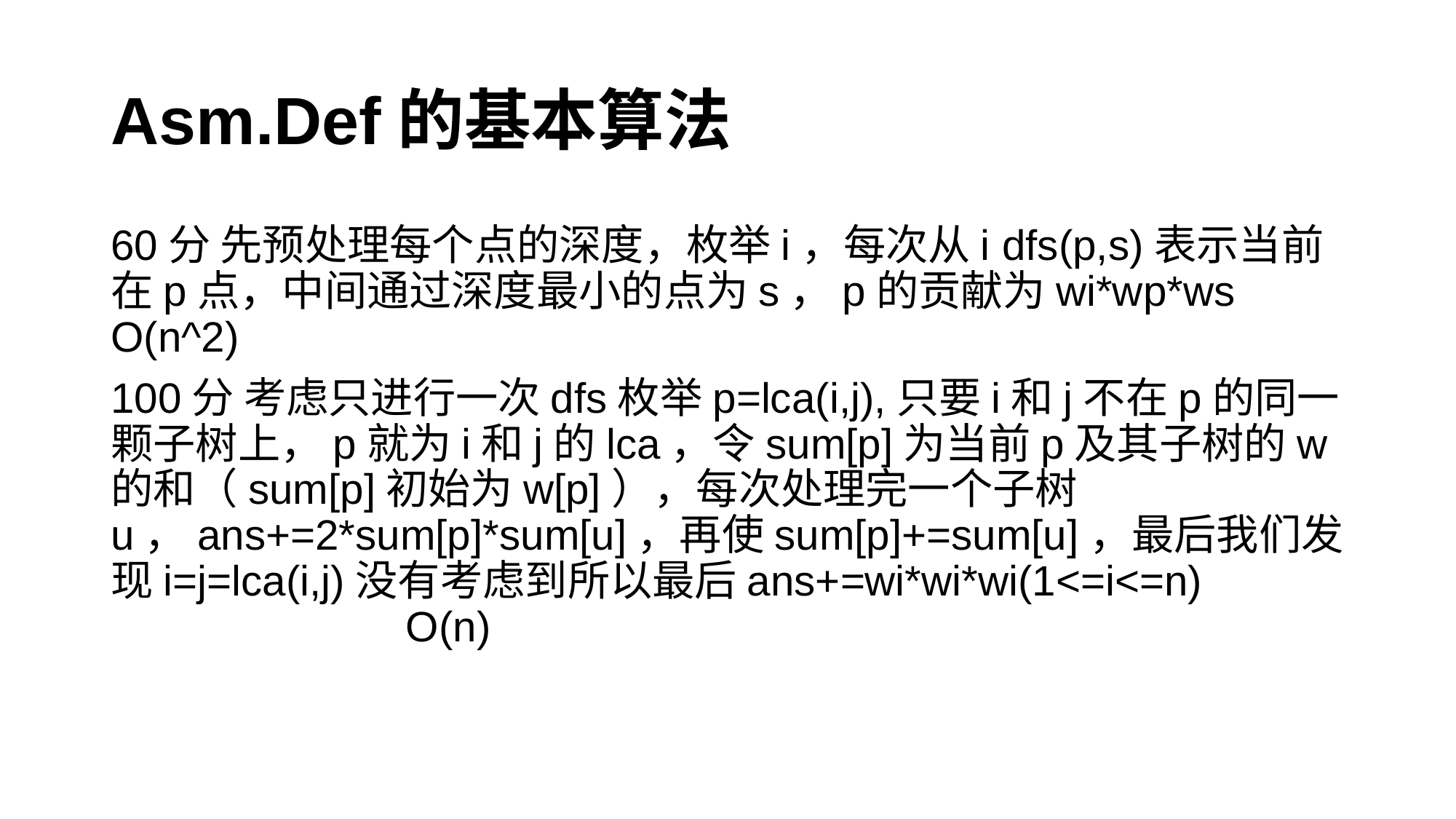

# Asm.Def的基本算法
60分 先预处理每个点的深度，枚举i，每次从i dfs(p,s)表示当前在p点，中间通过深度最小的点为s，p的贡献为wi*wp*ws   O(n^2)
100分 考虑只进行一次dfs枚举p=lca(i,j),只要i和j不在p的同一颗子树上，p就为i和j的lca，令sum[p]为当前p及其子树的w的和（sum[p]初始为w[p]），每次处理完一个子树u，ans+=2*sum[p]*sum[u]，再使sum[p]+=sum[u]，最后我们发现i=j=lca(i,j)没有考虑到所以最后ans+=wi*wi*wi(1<=i<=n)                                     O(n)